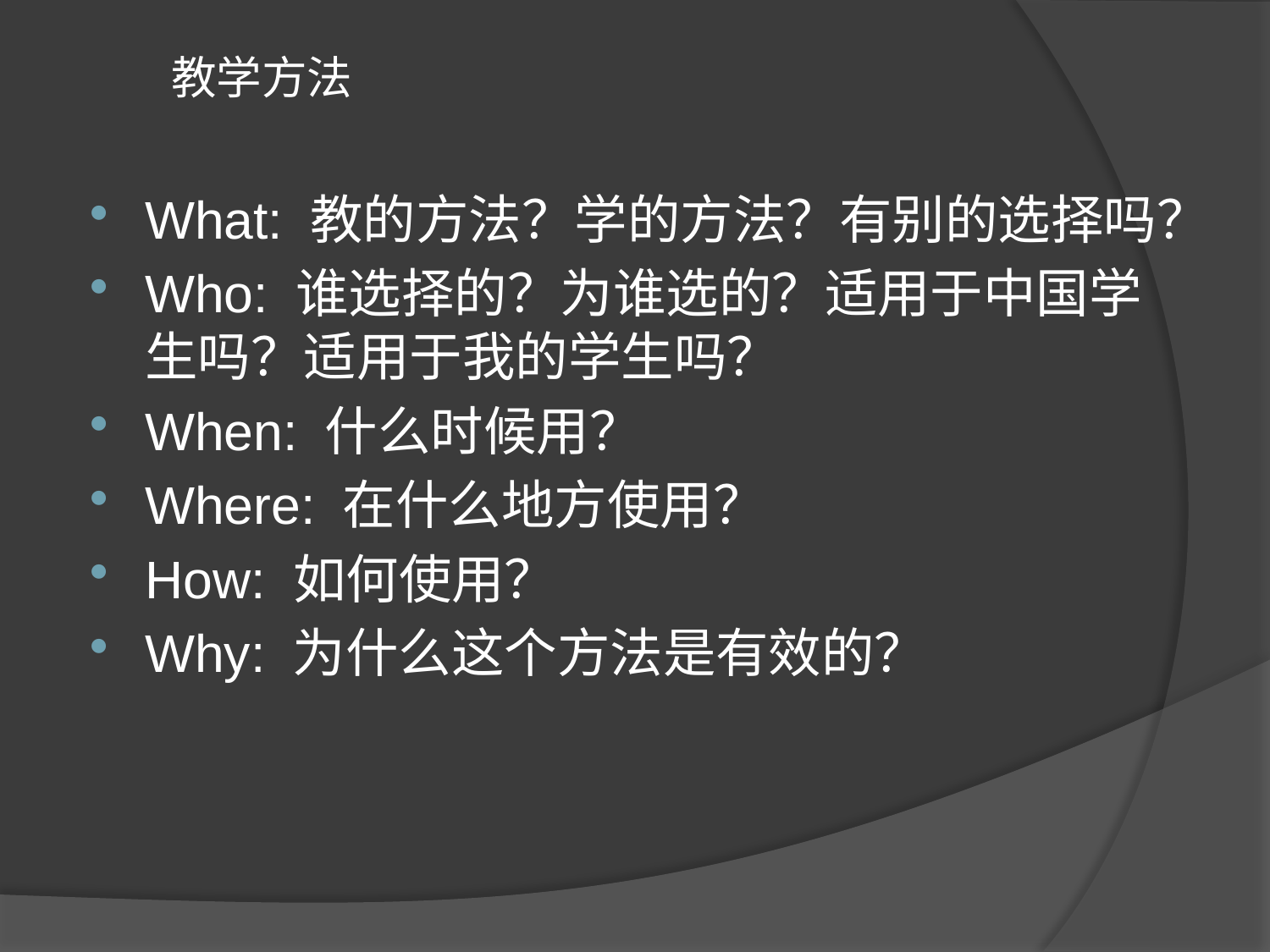

# 教学方法
What: 教的方法？学的方法？有别的选择吗？
Who: 谁选择的？为谁选的？适用于中国学生吗？适用于我的学生吗？
When: 什么时候用？
Where: 在什么地方使用？
How: 如何使用？
Why: 为什么这个方法是有效的？